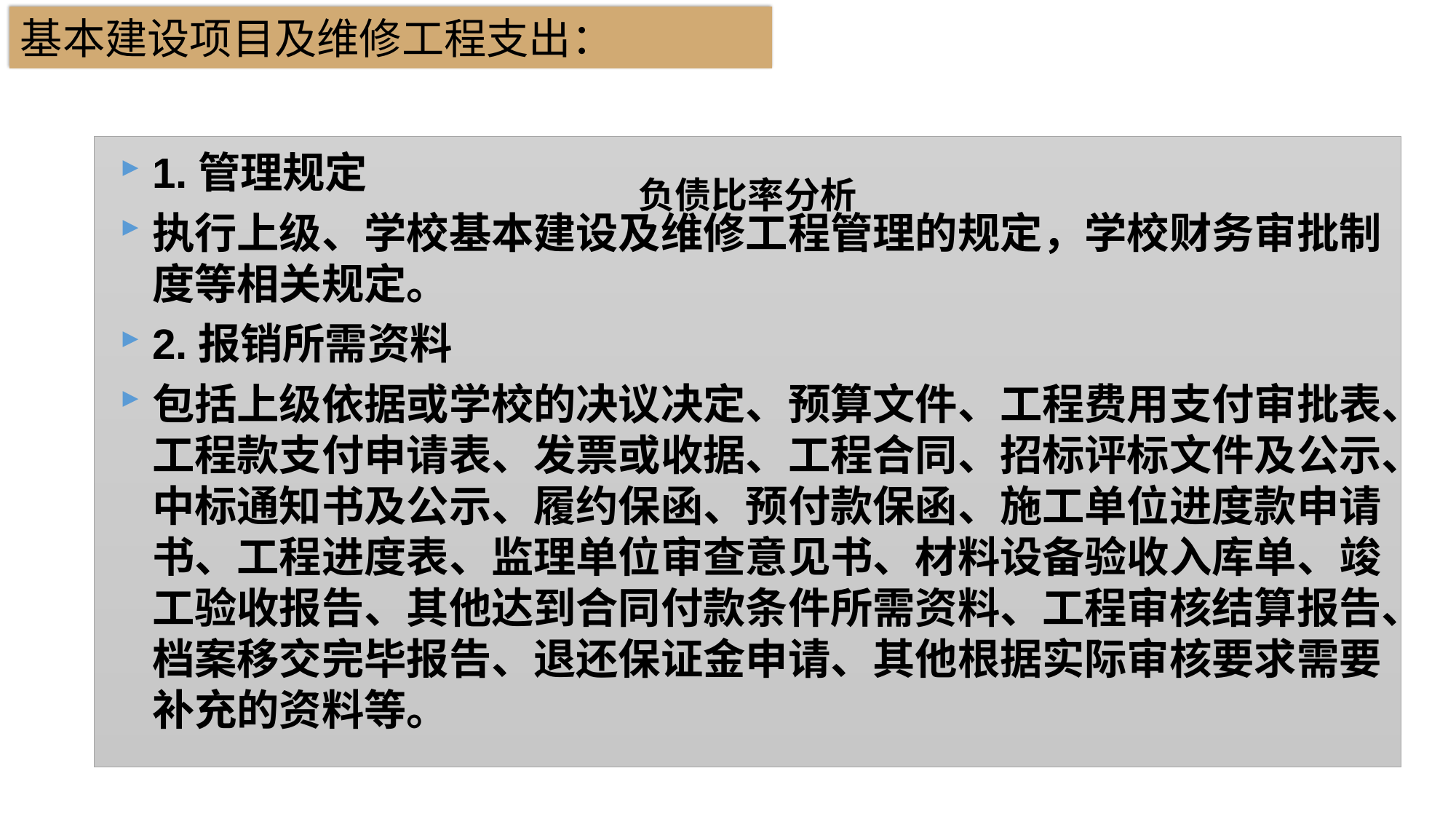

基本建设项目及维修工程支出：

### Chart: 负债比率分析

| Category |
|---|
1.管理规定
执行上级、学校基本建设及维修工程管理的规定，学校财务审批制度等相关规定。
2.报销所需资料
包括上级依据或学校的决议决定、预算文件、工程费用支付审批表、工程款支付申请表、发票或收据、工程合同、招标评标文件及公示、中标通知书及公示、履约保函、预付款保函、施工单位进度款申请书、工程进度表、监理单位审查意见书、材料设备验收入库单、竣工验收报告、其他达到合同付款条件所需资料、工程审核结算报告、档案移交完毕报告、退还保证金申请、其他根据实际审核要求需要补充的资料等。